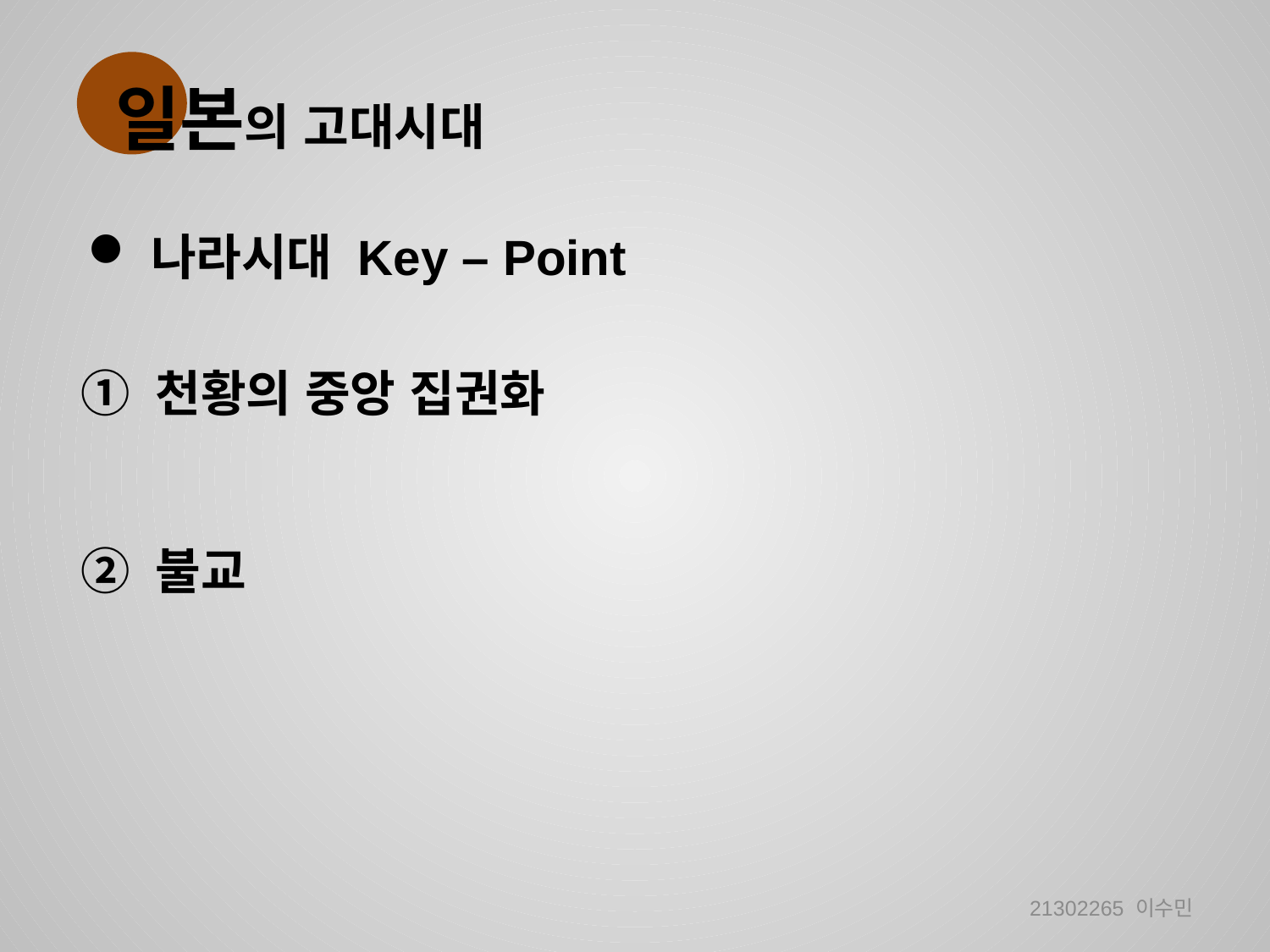

일본의 고대시대
나라시대 Key – Point
① 천황의 중앙 집권화

② 불교
21302265 이수민